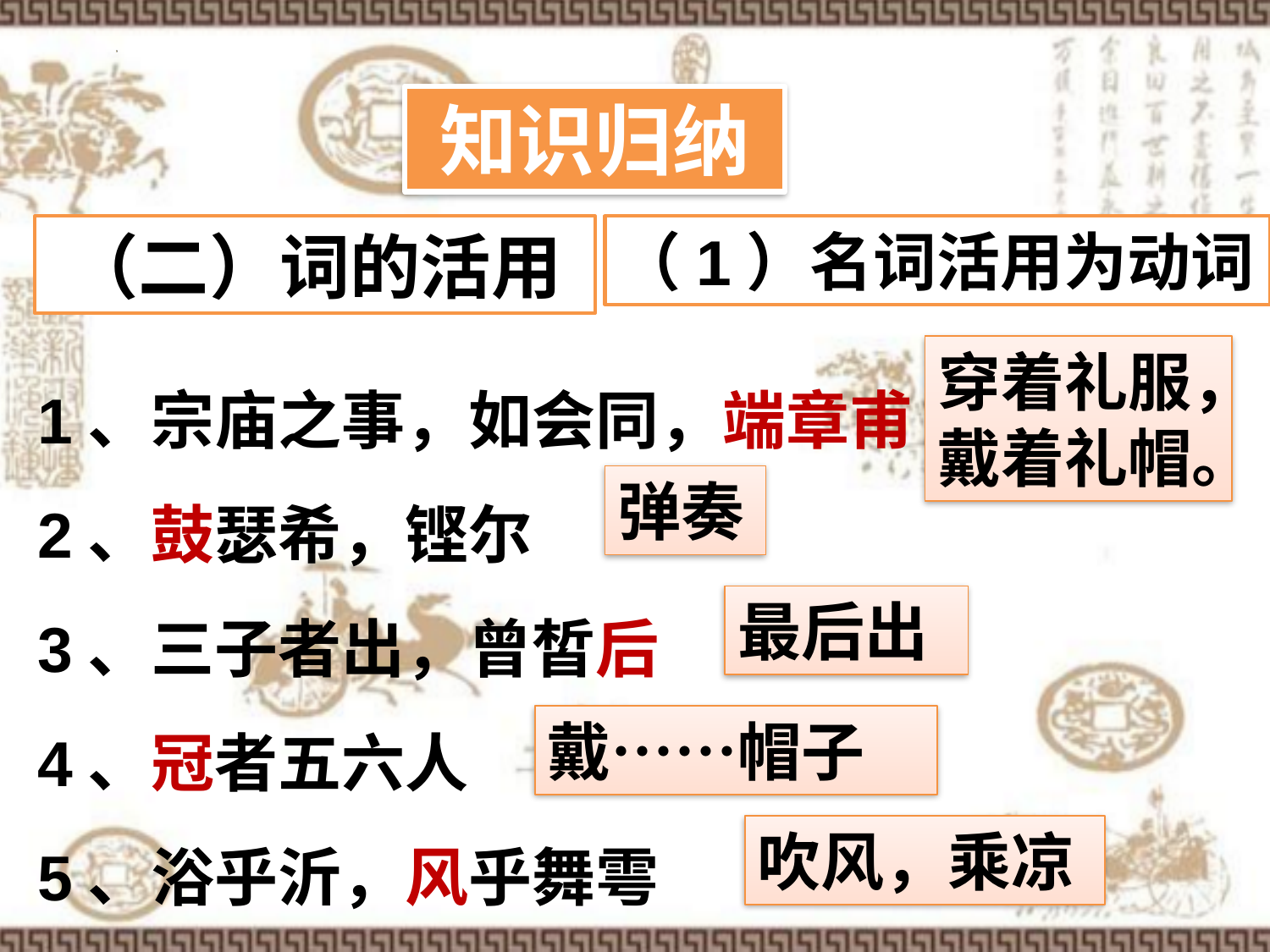

知识归纳
（二）词的活用
（1）名词活用为动词
1、宗庙之事，如会同，端章甫
2、鼓瑟希，铿尔
3、三子者出，曾皙后
4、冠者五六人
5、浴乎沂，风乎舞雩
穿着礼服，戴着礼帽。
弹奏
最后出
戴……帽子
吹风，乘凉